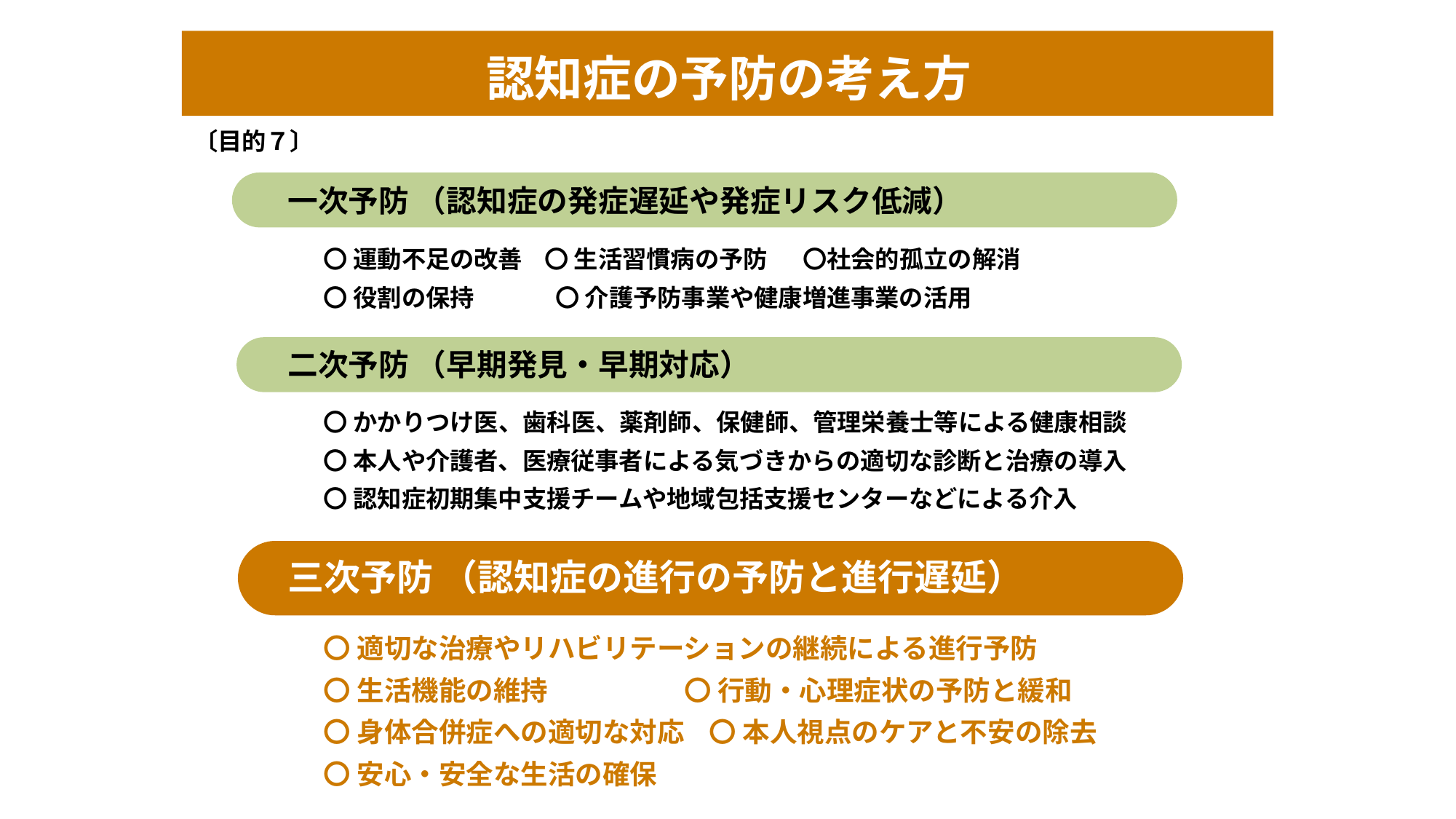

認知症の予防の考え方
〔目的７〕

一次予防 （認知症の発症遅延や発症リスク低減）
二次予防 （早期発見・早期対応）
三次予防 （認知症の進行の予防と進行遅延）
〇 運動不足の改善    〇 生活習慣病の予防  　〇社会的孤立の解消
〇 役割の保持　      　〇 介護予防事業や健康増進事業の活用

〇 かかりつけ医、歯科医、薬剤師、保健師、管理栄養士等による健康相談
〇 本人や介護者、医療従事者による気づきからの適切な診断と治療の導入
〇 認知症初期集中支援チームや地域包括支援センターなどによる介入

〇 適切な治療やリハビリテーションの継続による進行予防
〇 生活機能の維持                      〇 行動・心理症状の予防と緩和
〇 身体合併症への適切な対応    〇 本人視点のケアと不安の除去
〇 安心・安全な生活の確保